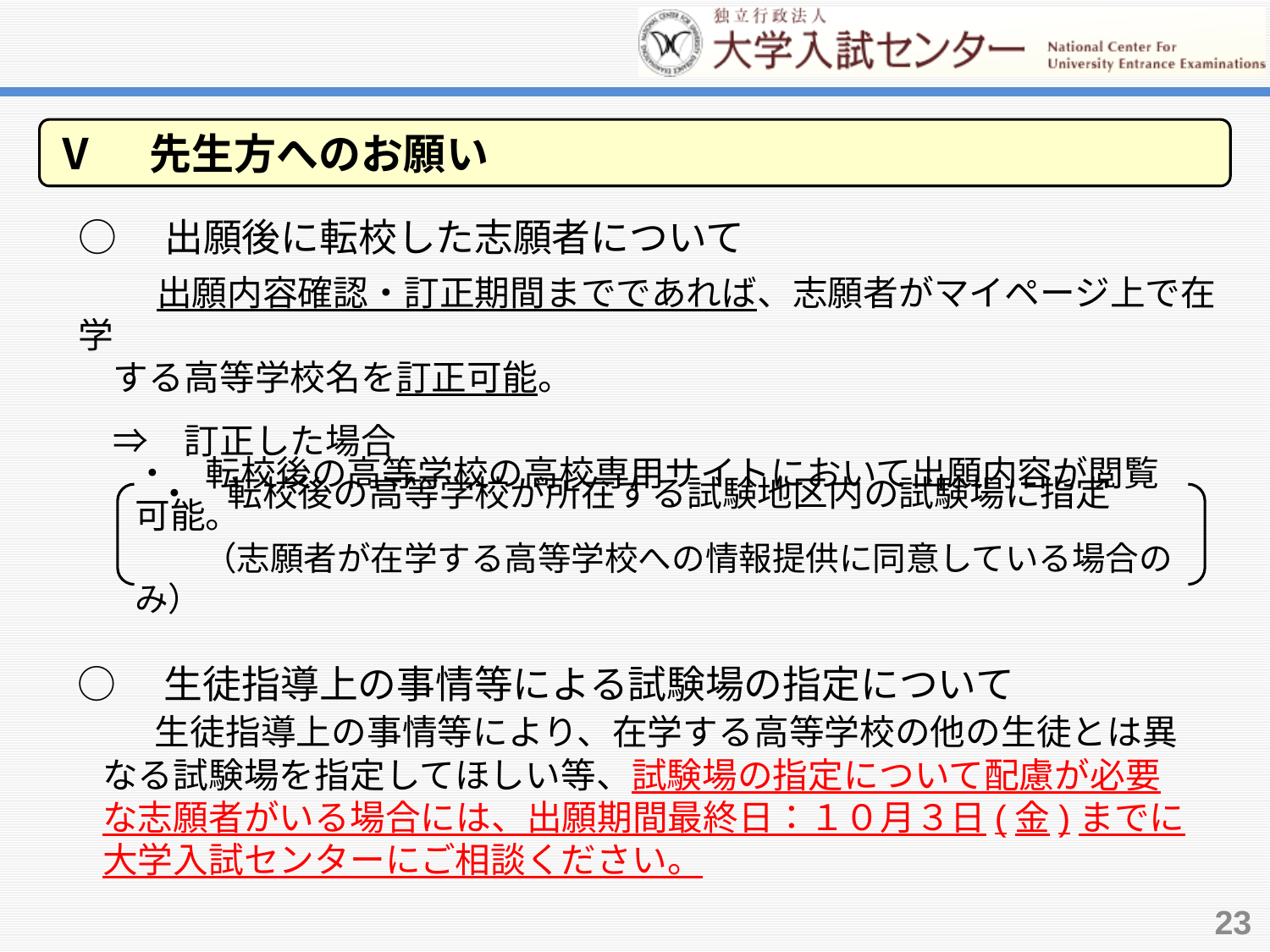

Ⅴ　先生方へのお願い
○　出願後に転校した志願者について
　 　出願内容確認・訂正期間までであれば、志願者がマイページ上で在学
　する高等学校名を訂正可能。
　⇒　訂正した場合
　　 ・　転校後の高等学校が所在する試験地区内の試験場に指定
・　転校後の高等学校の高校専用サイトにおいて出願内容が閲覧可能。
　　（志願者が在学する高等学校への情報提供に同意している場合のみ）
○　生徒指導上の事情等による試験場の指定について
　　生徒指導上の事情等により、在学する高等学校の他の生徒とは異なる試験場を指定してほしい等、試験場の指定について配慮が必要な志願者がいる場合には、出願期間最終日：１０月３日(金)までに大学入試センターにご相談ください。
23